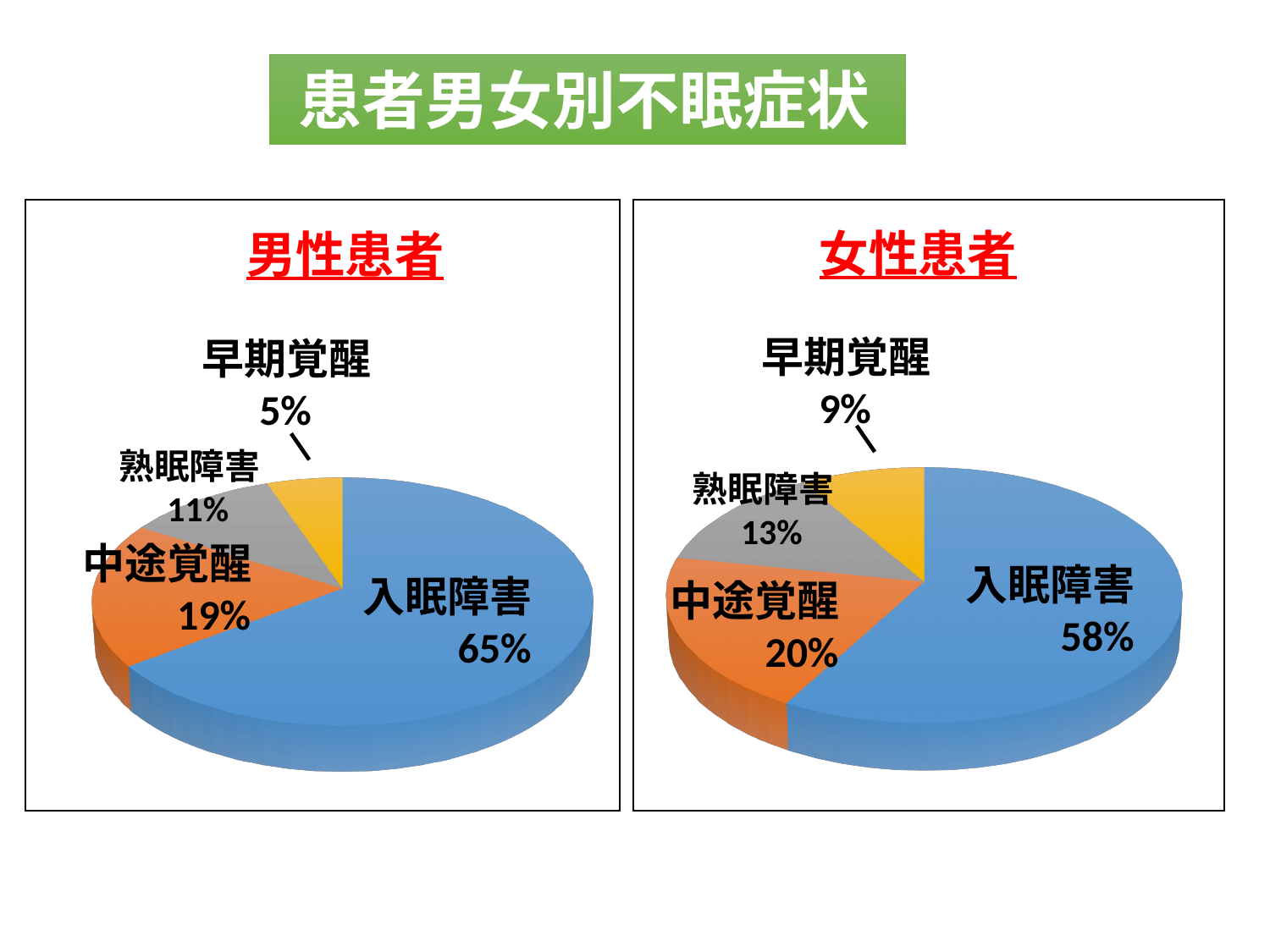

患者男女別不眠症状

女性患者
男性患者

[unsupported chart]

早期覚醒
      5%
熟眠障害
      11%
中途覚醒
　　19%
入眠障害
　　65%

[unsupported chart]

早期覚醒
      9%
熟眠障害
      13%
入眠障害
　　58%
中途覚醒
　　20%